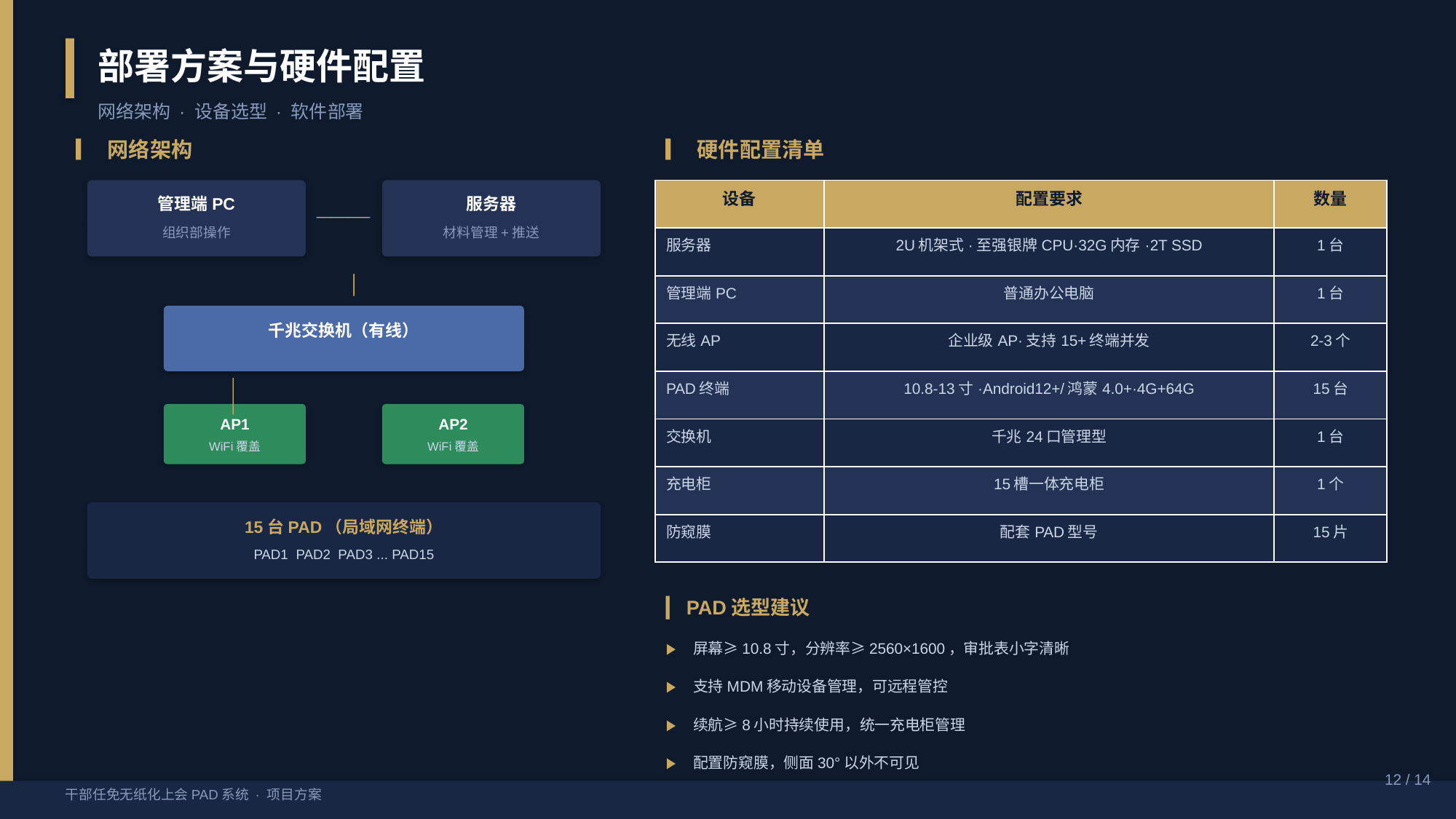

部署方案与硬件配置
网络架构 · 设备选型 · 软件部署
▎ 网络架构
▎ 硬件配置清单

| 设备 | 配置要求 | 数量 |
| --- | --- | --- |
| 服务器 | 2U机架式·至强银牌CPU·32G内存·2T SSD | 1台 |
| 管理端PC | 普通办公电脑 | 1台 |
| 无线AP | 企业级AP·支持15+终端并发 | 2-3个 |
| PAD终端 | 10.8-13寸·Android12+/鸿蒙4.0+·4G+64G | 15台 |
| 交换机 | 千兆24口管理型 | 1台 |
| 充电柜 | 15槽一体充电柜 | 1个 |
| 防窥膜 | 配套PAD型号 | 15片 |
管理端PC
服务器
─────
组织部操作
材料管理+推送
│

千兆交换机（有线）
│     │

AP1
AP2
WiFi覆盖
WiFi覆盖

15台PAD（局域网终端）
PAD1  PAD2  PAD3 ... PAD15
▎ PAD选型建议
▶
屏幕≥10.8寸，分辨率≥2560×1600，审批表小字清晰
▶
支持MDM移动设备管理，可远程管控
▶
续航≥8小时持续使用，统一充电柜管理
▶
配置防窥膜，侧面30°以外不可见
12 / 14

干部任免无纸化上会PAD系统 · 项目方案